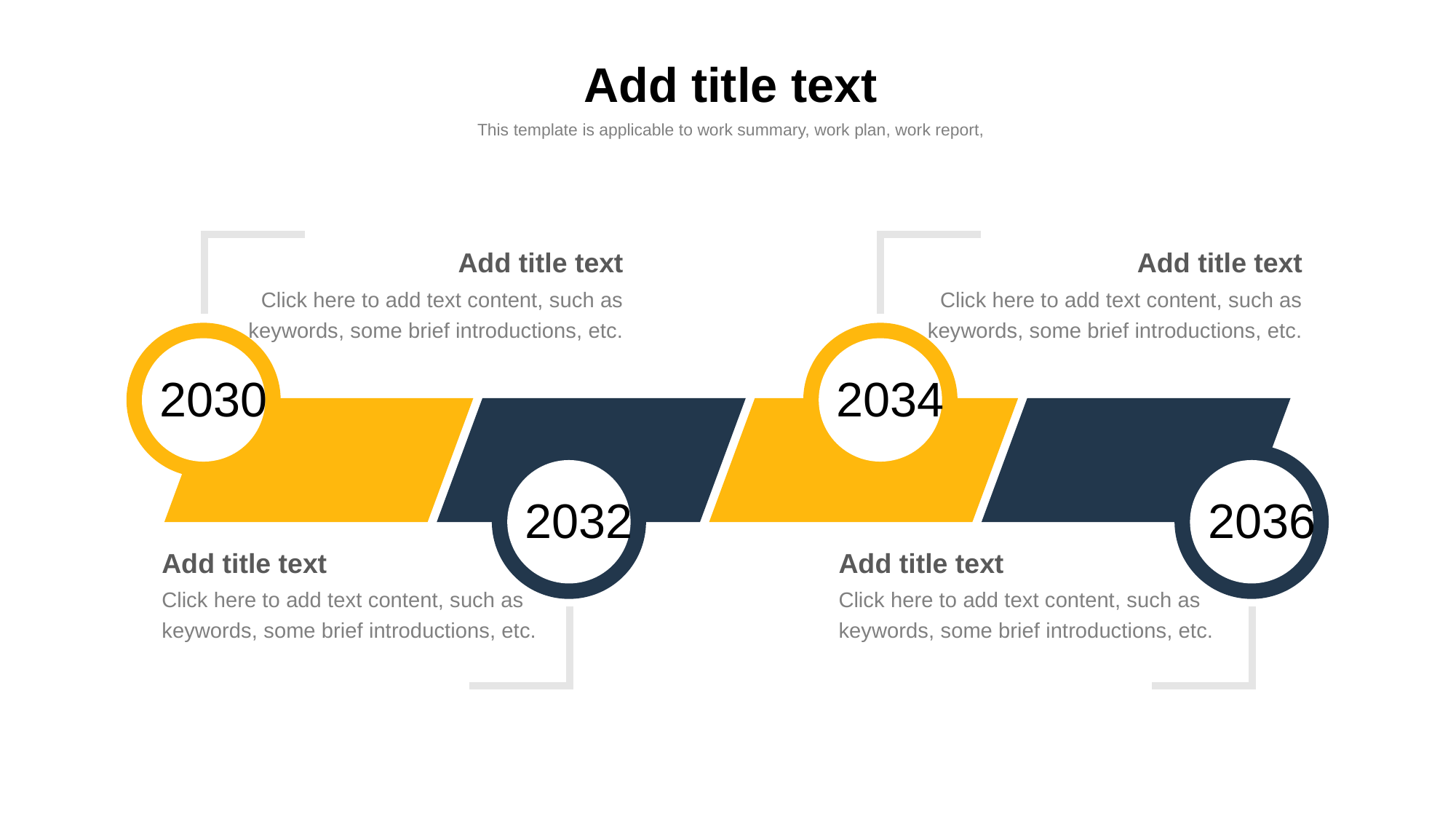

Add title text
This template is applicable to work summary, work plan, work report,
Add title text
Click here to add text content, such as keywords, some brief introductions, etc.
Add title text
Click here to add text content, such as keywords, some brief introductions, etc.

2030
2034

2032
2036

Add title text
Click here to add text content, such as keywords, some brief introductions, etc.
Add title text
Click here to add text content, such as keywords, some brief introductions, etc.
PPT模板 http://www.1ppt.com/moban/